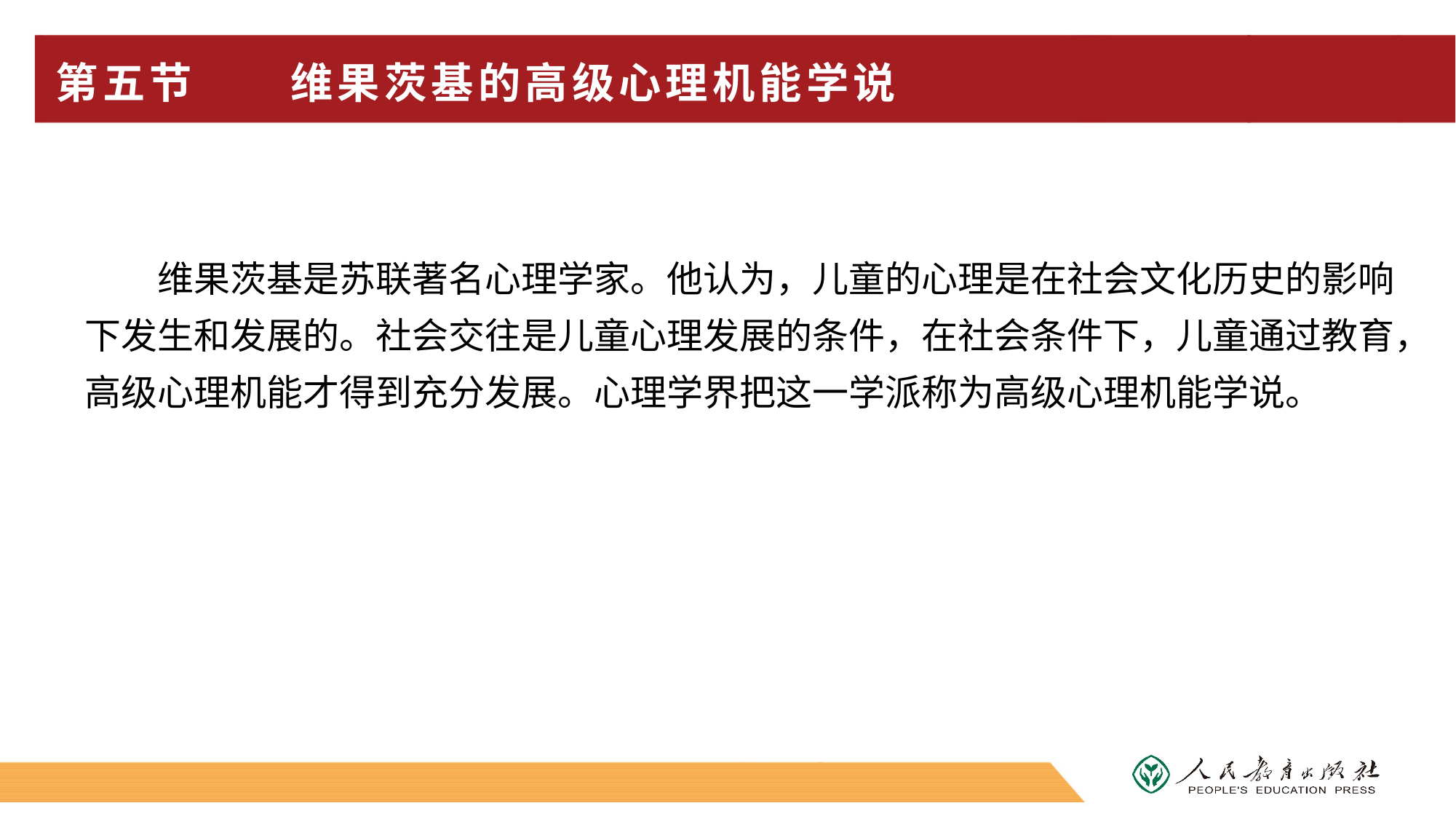

# 第五节　　维果茨基的高级心理机能学说

维果茨基是苏联著名心理学家。他认为，儿童的心理是在社会文化历史的影响下发生和发展的。社会交往是儿童心理发展的条件，在社会条件下，儿童通过教育，高级心理机能才得到充分发展。心理学界把这一学派称为高级心理机能学说。